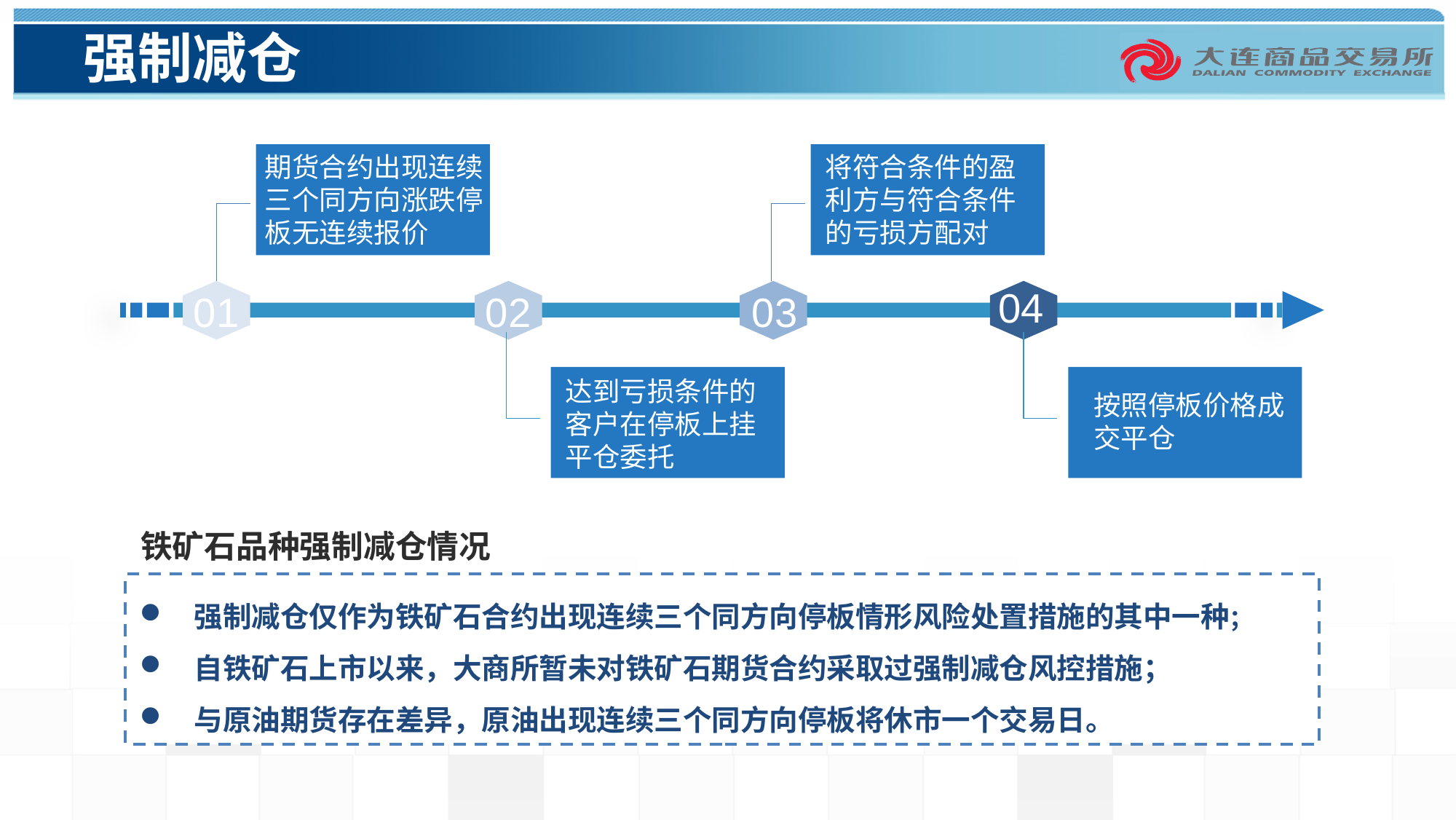

# 强制减仓
期货合约出现连续三个同方向涨跌停板无连续报价
将符合条件的盈利方与符合条件的亏损方配对

04
01
02
03

达到亏损条件的客户在停板上挂平仓委托

按照停板价格成交平仓
铁矿石品种强制减仓情况
强制减仓仅作为铁矿石合约出现连续三个同方向停板情形风险处置措施的其中一种；
自铁矿石上市以来，大商所暂未对铁矿石期货合约采取过强制减仓风控措施；
与原油期货存在差异，原油出现连续三个同方向停板将休市一个交易日。